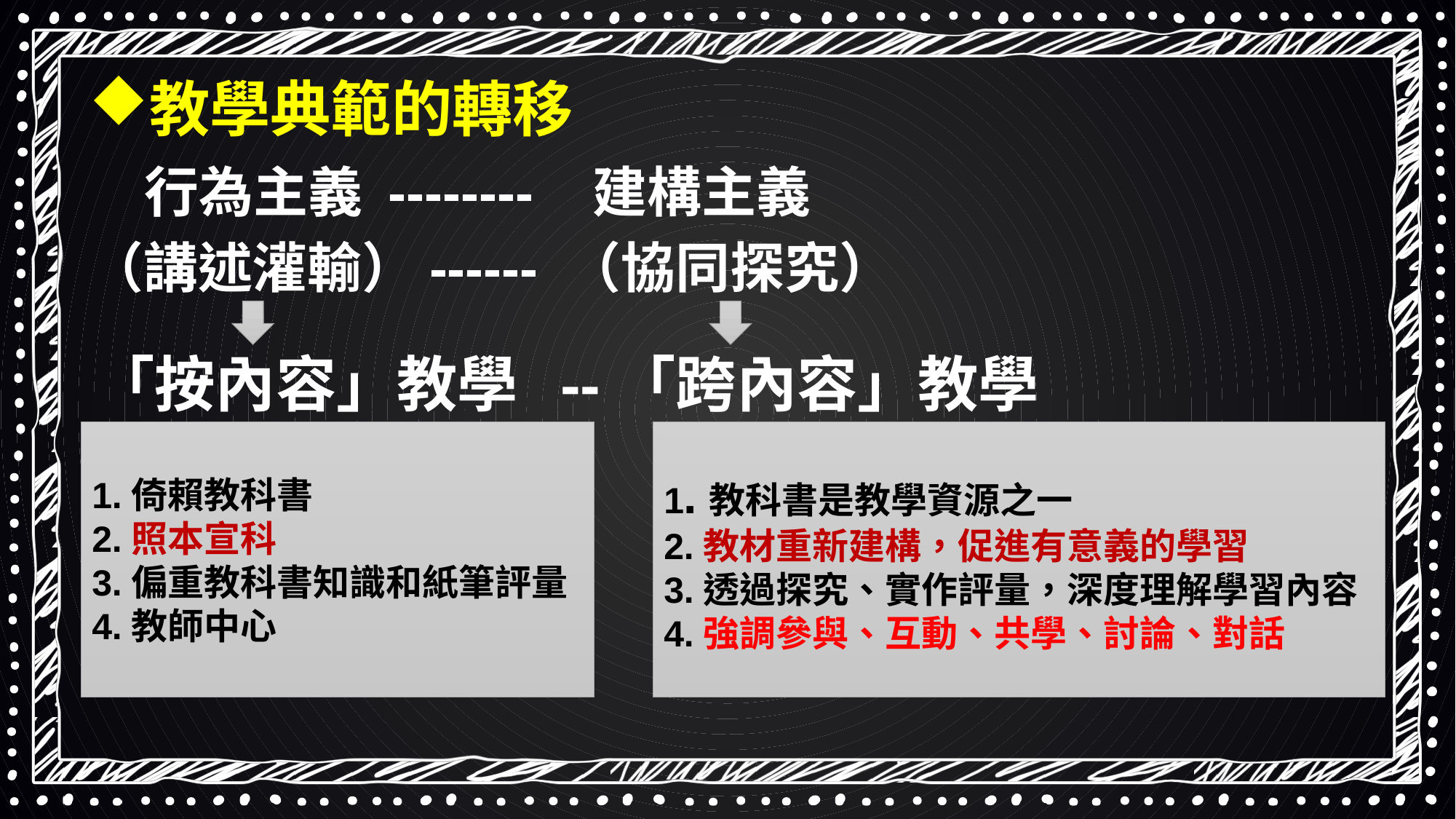

教學典範的轉移
   行為主義 --------   建構主義
（講述灌輸）------ （協同探究）

「按內容」教學  --「跨內容」教學

1.倚賴教科書
2.照本宣科
3.偏重教科書知識和紙筆評量
4.教師中心
1.教科書是教學資源之一
2.教材重新建構，促進有意義的學習
3.透過探究、實作評量，深度理解學習內容
4.強調參與、互動、共學、討論、對話